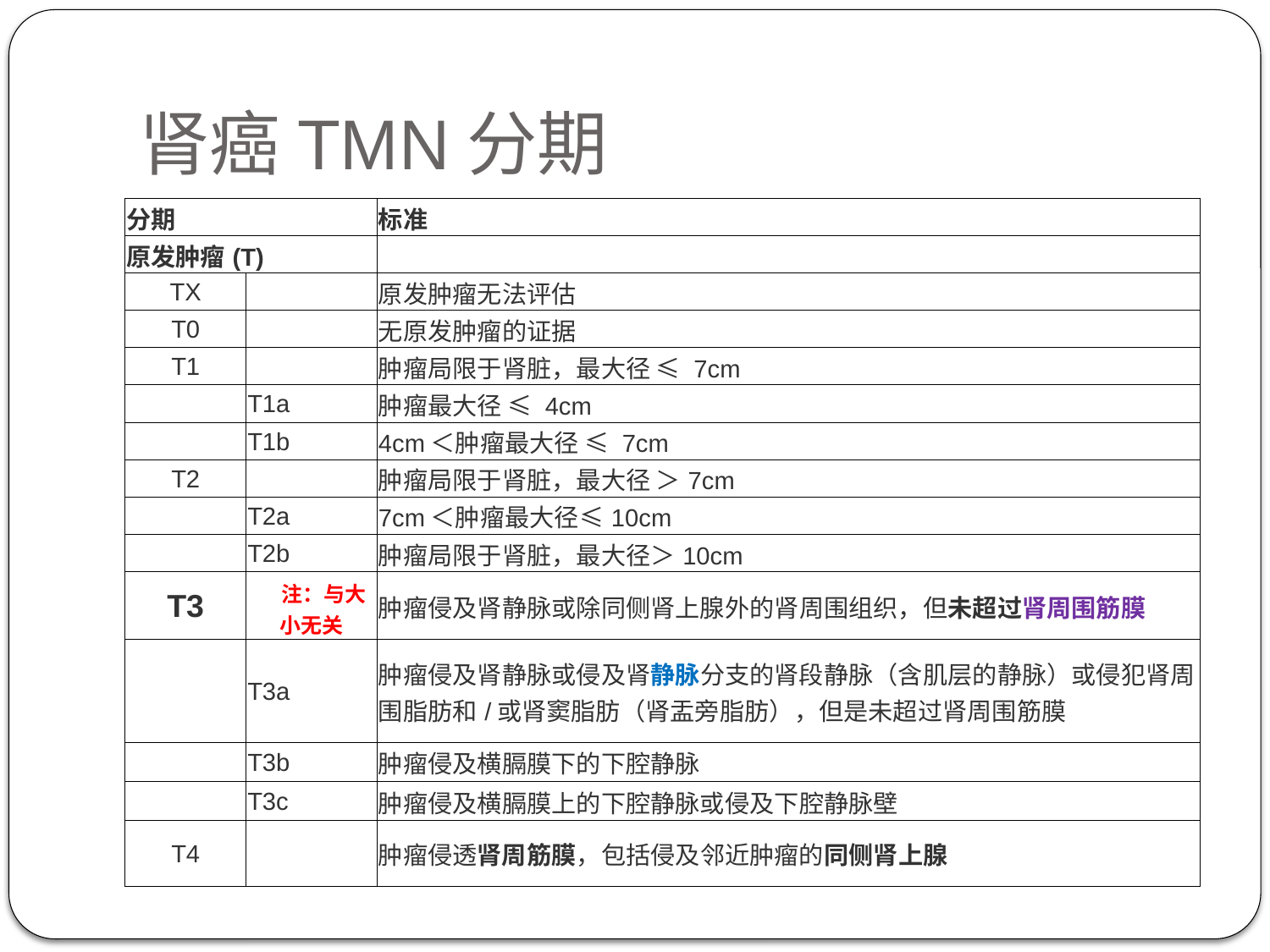

# 肾癌TMN分期
| 分期 |  | 标准 |
| --- | --- | --- |
| 原发肿瘤(T) |  |  |
| TX |  | 原发肿瘤无法评估 |
| T0 |  | 无原发肿瘤的证据 |
| T1 |  | 肿瘤局限于肾脏，最大径 ≤ 7cm |
|  | T1a | 肿瘤最大径 ≤ 4cm |
|  | T1b | 4cm＜肿瘤最大径 ≤ 7cm |
| T2 |  | 肿瘤局限于肾脏，最大径 ＞7cm |
|  | T2a | 7cm＜肿瘤最大径≤10cm |
|  | T2b | 肿瘤局限于肾脏，最大径＞10cm |
| T3 | 注：与大小无关 | 肿瘤侵及肾静脉或除同侧肾上腺外的肾周围组织，但未超过肾周围筋膜 |
|  | T3a | 肿瘤侵及肾静脉或侵及肾静脉分支的肾段静脉（含肌层的静脉）或侵犯肾周围脂肪和/或肾窦脂肪（肾盂旁脂肪），但是未超过肾周围筋膜 |
|  | T3b | 肿瘤侵及横膈膜下的下腔静脉 |
|  | T3c | 肿瘤侵及横膈膜上的下腔静脉或侵及下腔静脉壁 |
| T4 |  | 肿瘤侵透肾周筋膜，包括侵及邻近肿瘤的同侧肾上腺 |